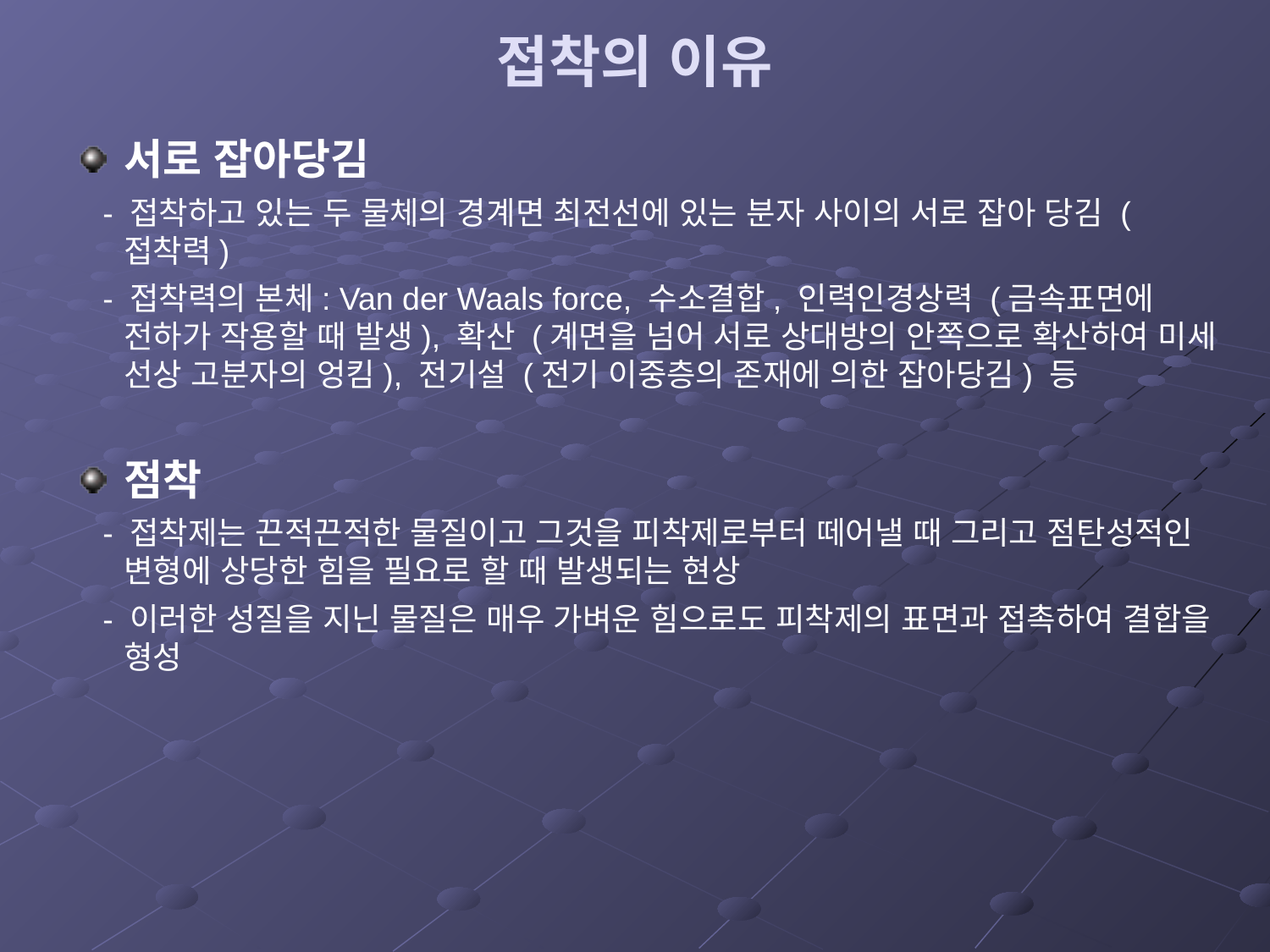

# 접착의 이유
서로 잡아당김
   - 접착하고 있는 두 물체의 경계면 최전선에 있는 분자 사이의 서로 잡아 당김 (접착력)
   - 접착력의 본체: Van der Waals force, 수소결합, 인력인경상력 (금속표면에 전하가 작용할 때 발생), 확산 (계면을 넘어 서로 상대방의 안쪽으로 확산하여 미세 선상 고분자의 엉킴), 전기설 (전기 이중층의 존재에 의한 잡아당김) 등

점착
   - 접착제는 끈적끈적한 물질이고 그것을 피착제로부터 떼어낼 때 그리고 점탄성적인 변형에 상당한 힘을 필요로 할 때 발생되는 현상
   - 이러한 성질을 지닌 물질은 매우 가벼운 힘으로도 피착제의 표면과 접촉하여 결합을 형성